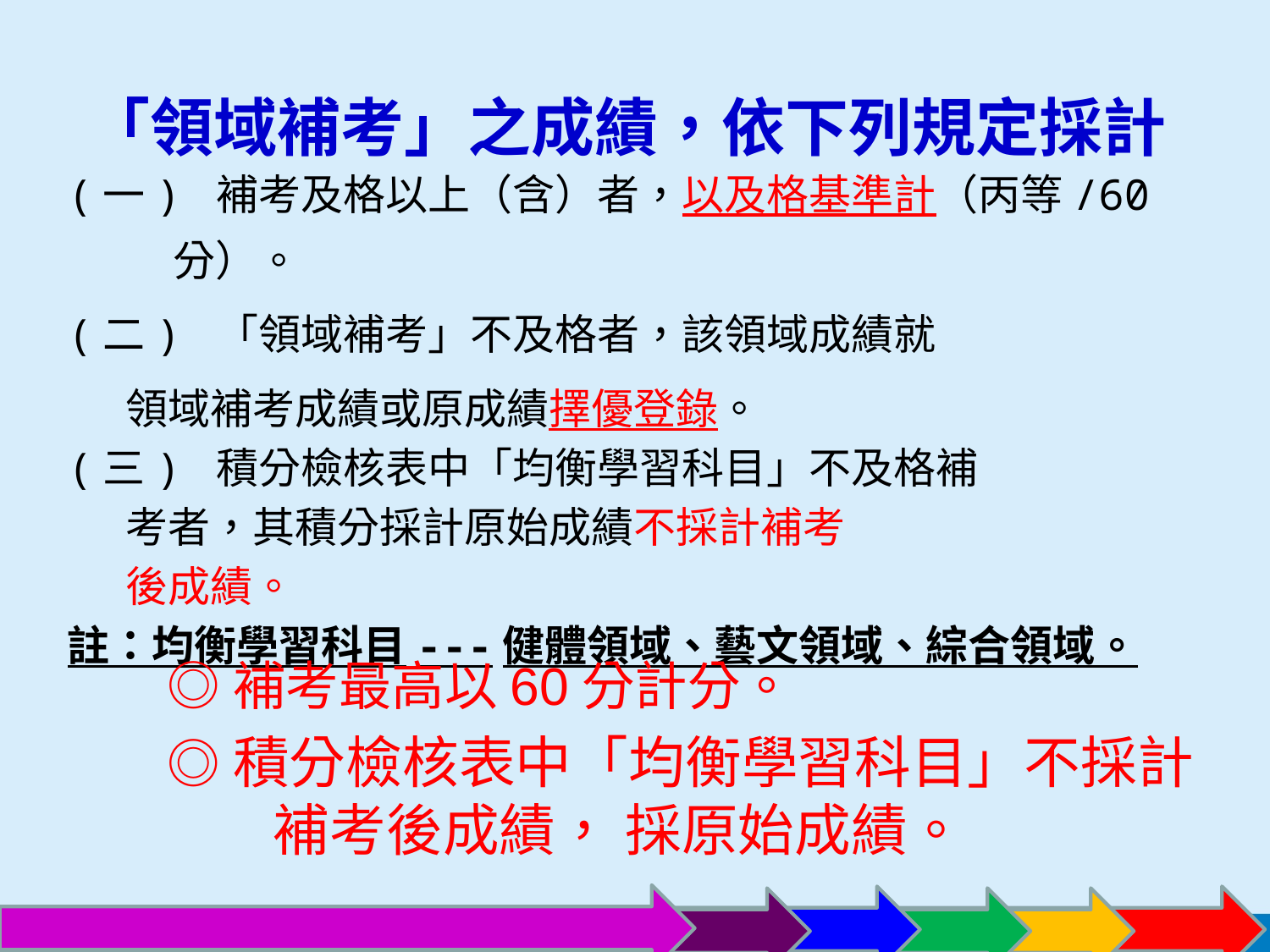

# 「領域補考」之成績，依下列規定採計
(一) 補考及格以上（含）者，以及格基準計（丙等/60分）。
(二) 「領域補考」不及格者，該領域成績就
     領域補考成績或原成績擇優登錄。
(三) 積分檢核表中「均衡學習科目」不及格補
     考者，其積分採計原始成績不採計補考
     後成績。
註：均衡學習科目---健體領域、藝文領域、綜合領域。

◎補考最高以60分計分。
◎積分檢核表中「均衡學習科目」不採計補考後成績， 採原始成績。